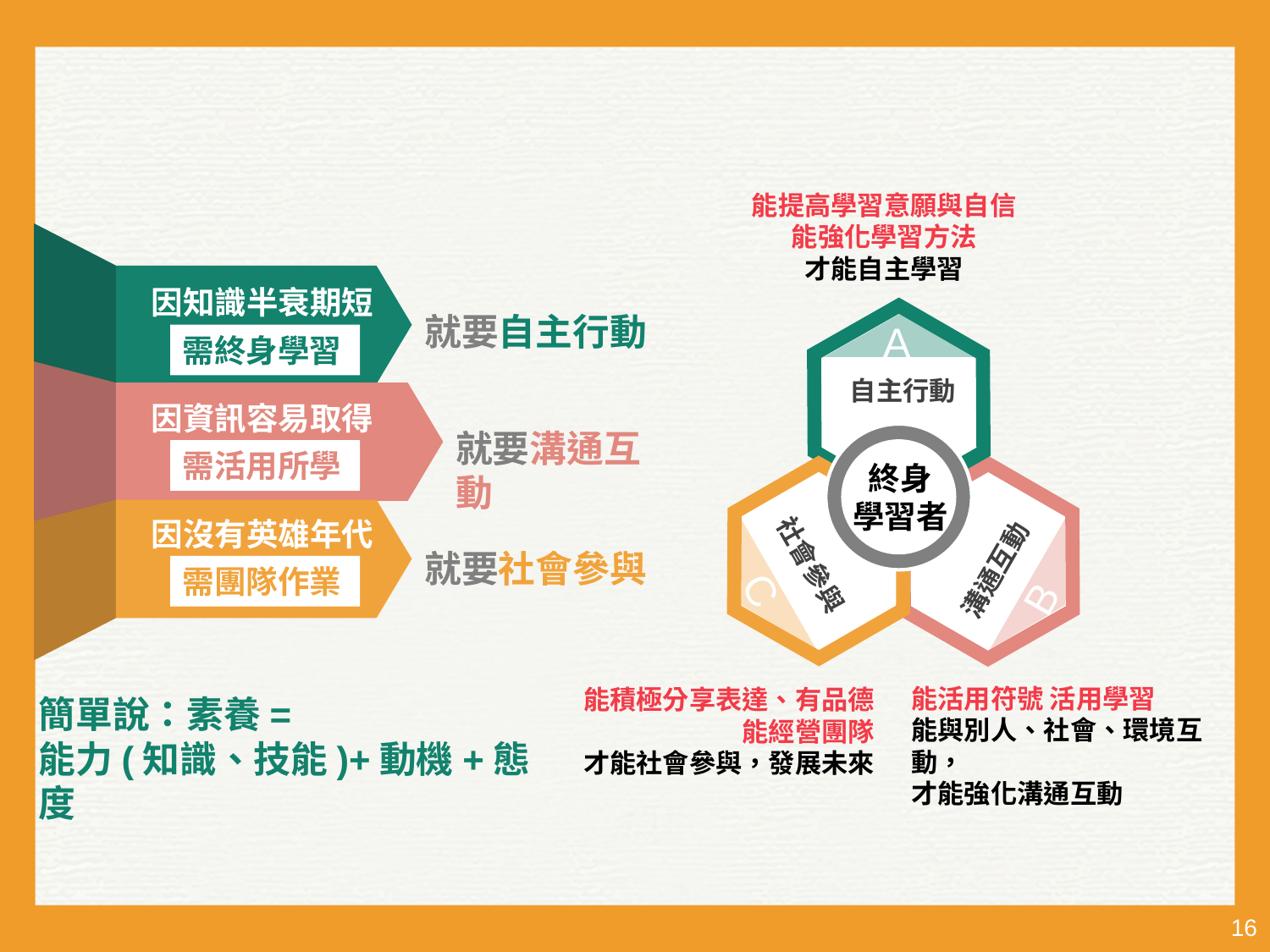

能提高學習意願與自信
能強化學習方法
才能自主學習

因知識半衰期短
就要自主行動
需終身學習

因資訊容易取得
就要溝通互動
需活用所學

因沒有英雄年代
就要社會參與
需團隊作業

A

自主行動

終身
學習者

社會參與
C

溝通互動
B
能活用符號 活用學習
能與別人、社會、環境互動，
才能強化溝通互動
能積極分享表達、有品德
能經營團隊
才能社會參與，發展未來
簡單說：素養=
能力(知識、技能)+動機+態度
16